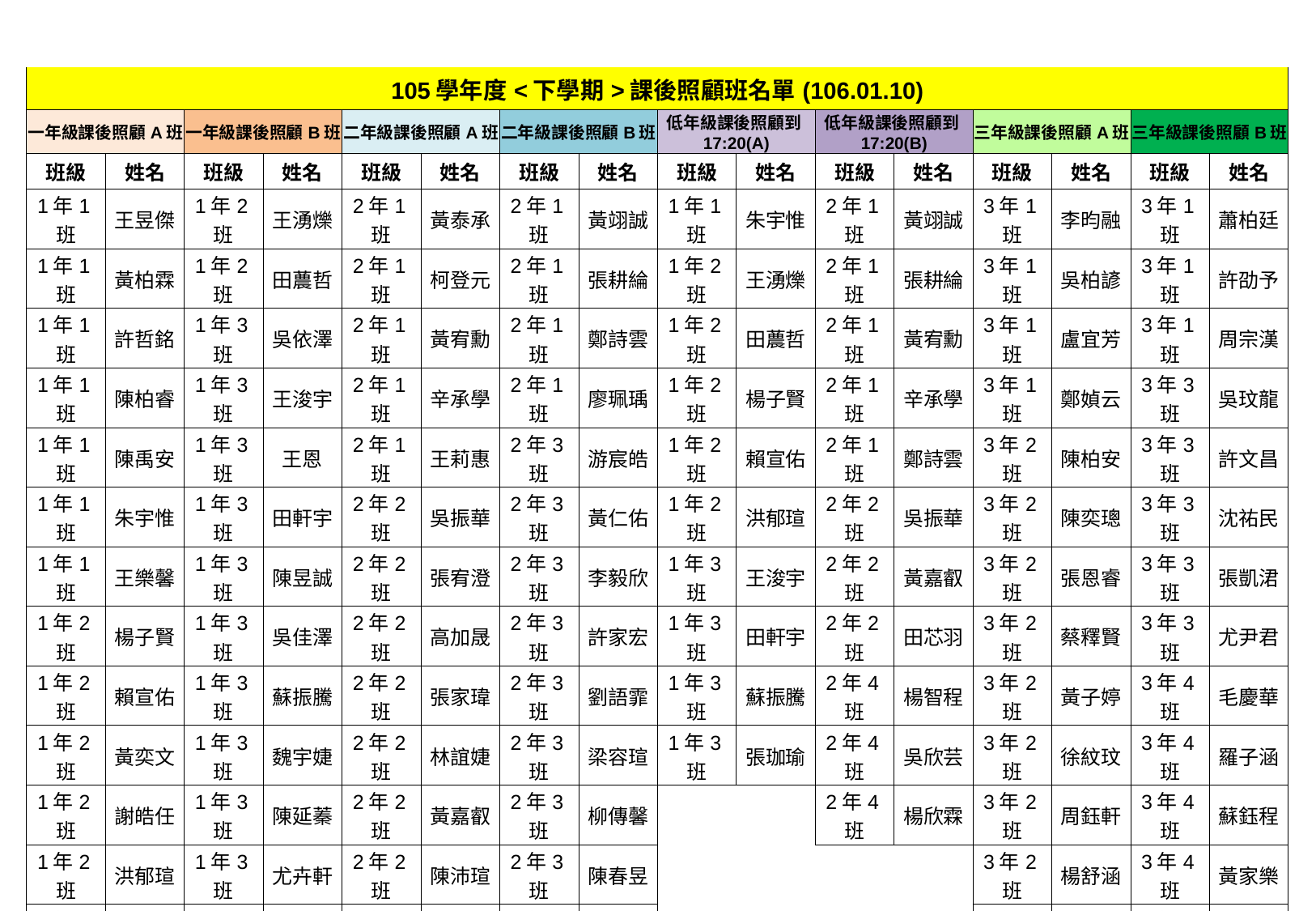

| 105學年度<下學期>課後照顧班名單(106.01.10) |  |  |  |  |  |  |  |  |  |  |  |  |  |  |  |
| --- | --- | --- | --- | --- | --- | --- | --- | --- | --- | --- | --- | --- | --- | --- | --- |
| 一年級課後照顧A班 |  | 一年級課後照顧B班 |  | 二年級課後照顧A班 |  | 二年級課後照顧B班 |  | 低年級課後照顧到17:20(A) |  | 低年級課後照顧到17:20(B) |  | 三年級課後照顧A班 |  | 三年級課後照顧B班 |  |
| 班級 | 姓名 | 班級 | 姓名 | 班級 | 姓名 | 班級 | 姓名 | 班級 | 姓名 | 班級 | 姓名 | 班級 | 姓名 | 班級 | 姓名 |
| 1年1班 | 王昱傑 | 1年2班 | 王湧爍 | 2年1班 | 黃泰承 | 2年1班 | 黃翊誠 | 1年1班 | 朱宇惟 | 2年1班 | 黃翊誠 | 3年1班 | 李昀融 | 3年1班 | 蕭柏廷 |
| 1年1班 | 黃柏霖 | 1年2班 | 田蕽哲 | 2年1班 | 柯登元 | 2年1班 | 張耕綸 | 1年2班 | 王湧爍 | 2年1班 | 張耕綸 | 3年1班 | 吳柏諺 | 3年1班 | 許劭予 |
| 1年1班 | 許哲銘 | 1年3班 | 吳依澤 | 2年1班 | 黃宥勳 | 2年1班 | 鄭詩雲 | 1年2班 | 田蕽哲 | 2年1班 | 黃宥勳 | 3年1班 | 盧宜芳 | 3年1班 | 周宗漢 |
| 1年1班 | 陳柏睿 | 1年3班 | 王浚宇 | 2年1班 | 辛承學 | 2年1班 | 廖珮瑀 | 1年2班 | 楊子賢 | 2年1班 | 辛承學 | 3年1班 | 鄭媜云 | 3年3班 | 吳玟龍 |
| 1年1班 | 陳禹安 | 1年3班 | 王恩 | 2年1班 | 王莉惠 | 2年3班 | 游宸皓 | 1年2班 | 賴宣佑 | 2年1班 | 鄭詩雲 | 3年2班 | 陳柏安 | 3年3班 | 許文昌 |
| 1年1班 | 朱宇惟 | 1年3班 | 田軒宇 | 2年2班 | 吳振華 | 2年3班 | 黃仁佑 | 1年2班 | 洪郁瑄 | 2年2班 | 吳振華 | 3年2班 | 陳奕璁 | 3年3班 | 沈祐民 |
| 1年1班 | 王樂馨 | 1年3班 | 陳昱誠 | 2年2班 | 張宥澄 | 2年3班 | 李毅欣 | 1年3班 | 王浚宇 | 2年2班 | 黃嘉叡 | 3年2班 | 張恩睿 | 3年3班 | 張凱涒 |
| 1年2班 | 楊子賢 | 1年3班 | 吳佳澤 | 2年2班 | 高加晟 | 2年3班 | 許家宏 | 1年3班 | 田軒宇 | 2年2班 | 田芯羽 | 3年2班 | 蔡釋賢 | 3年3班 | 尤尹君 |
| 1年2班 | 賴宣佑 | 1年3班 | 蘇振騰 | 2年2班 | 張家瑋 | 2年3班 | 劉語霏 | 1年3班 | 蘇振騰 | 2年4班 | 楊智程 | 3年2班 | 黃子婷 | 3年4班 | 毛慶華 |
| 1年2班 | 黃奕文 | 1年3班 | 魏宇婕 | 2年2班 | 林誼婕 | 2年3班 | 梁容瑄 | 1年3班 | 張珈瑜 | 2年4班 | 吳欣芸 | 3年2班 | 徐紋玟 | 3年4班 | 羅子涵 |
| 1年2班 | 謝皓任 | 1年3班 | 陳延蓁 | 2年2班 | 黃嘉叡 | 2年3班 | 柳傳馨 |  |  | 2年4班 | 楊欣霖 | 3年2班 | 周鈺軒 | 3年4班 | 蘇鈺程 |
| 1年2班 | 洪郁瑄 | 1年3班 | 尤卉軒 | 2年2班 | 陳沛瑄 | 2年3班 | 陳春昱 |  |  |  |  | 3年2班 | 楊舒涵 | 3年4班 | 黃家樂 |
| 1年2班 | 櫻井優珠 | 1年3班 | 廖恩瑩 | 2年2班 | 田芯羽 | 2年4班 | 楊智程 |  |  |  |  | 3年2班 | 陳宜平 | 3年4班 | 林芯儀 |
| 1年2班 | 邵榆文 | 1年3班 | 陳昱彤 | 2年2班 | 林美蓉 | 2年4班 | 黃晧宸 |  |  |  |  |  |  |  |  |
| 1年2班 | 楊家涵 | 1年3班 | 張珈瑜 | 2年2班 | 王渝萍 | 2年4班 | 張宸瑋 |  |  |  |  |  |  |  |  |
|  |  |  |  |  |  | 2年4班 | 吳欣芸 |  |  |  |  |  |  |  |  |
|  |  |  |  |  |  | 2年4班 | 楊欣霖 |  |  |  |  |  |  |  |  |
|  |  |  |  |  |  |  |  |  |  |  |  |  |  |  |  |
|  |  |  |  |  |  |  |  |  |  |  |  |  |  |  |  |
|  |  |  |  |  |  |  |  |  |  |  |  |  |  |  |  |